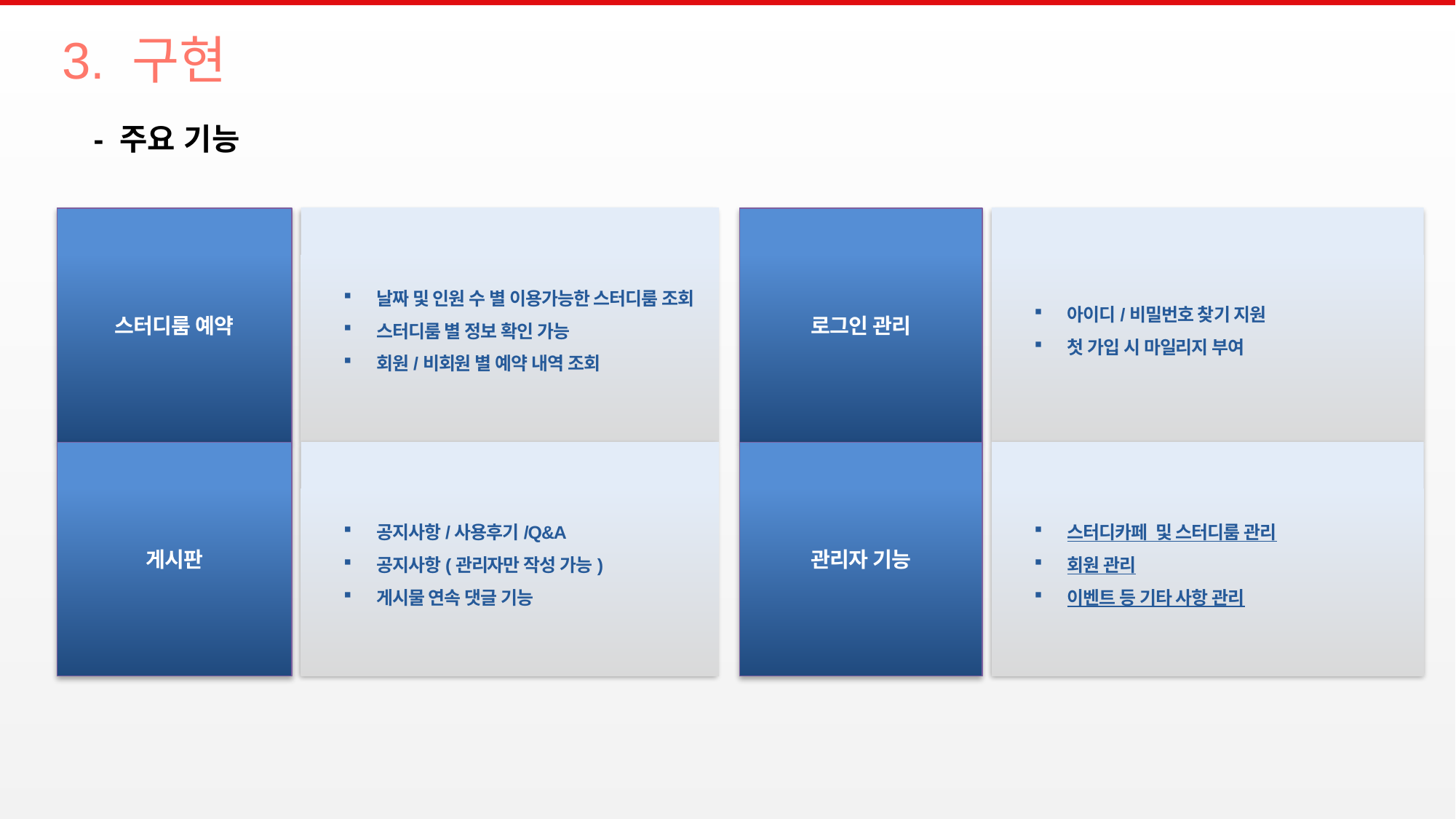

# 3. 구현
- 주요 기능
스터디룸 예약
날짜 및 인원 수 별 이용가능한 스터디룸 조회
스터디룸 별 정보 확인 가능
회원/비회원 별 예약 내역 조회
로그인 관리
아이디/비밀번호 찾기 지원
첫 가입 시 마일리지 부여
관리자 기능
스터디카페  및 스터디룸 관리
회원 관리
이벤트 등 기타 사항 관리
공지사항/사용후기/Q&A
공지사항(관리자만 작성 가능)
게시물 연속 댓글 기능
게시판